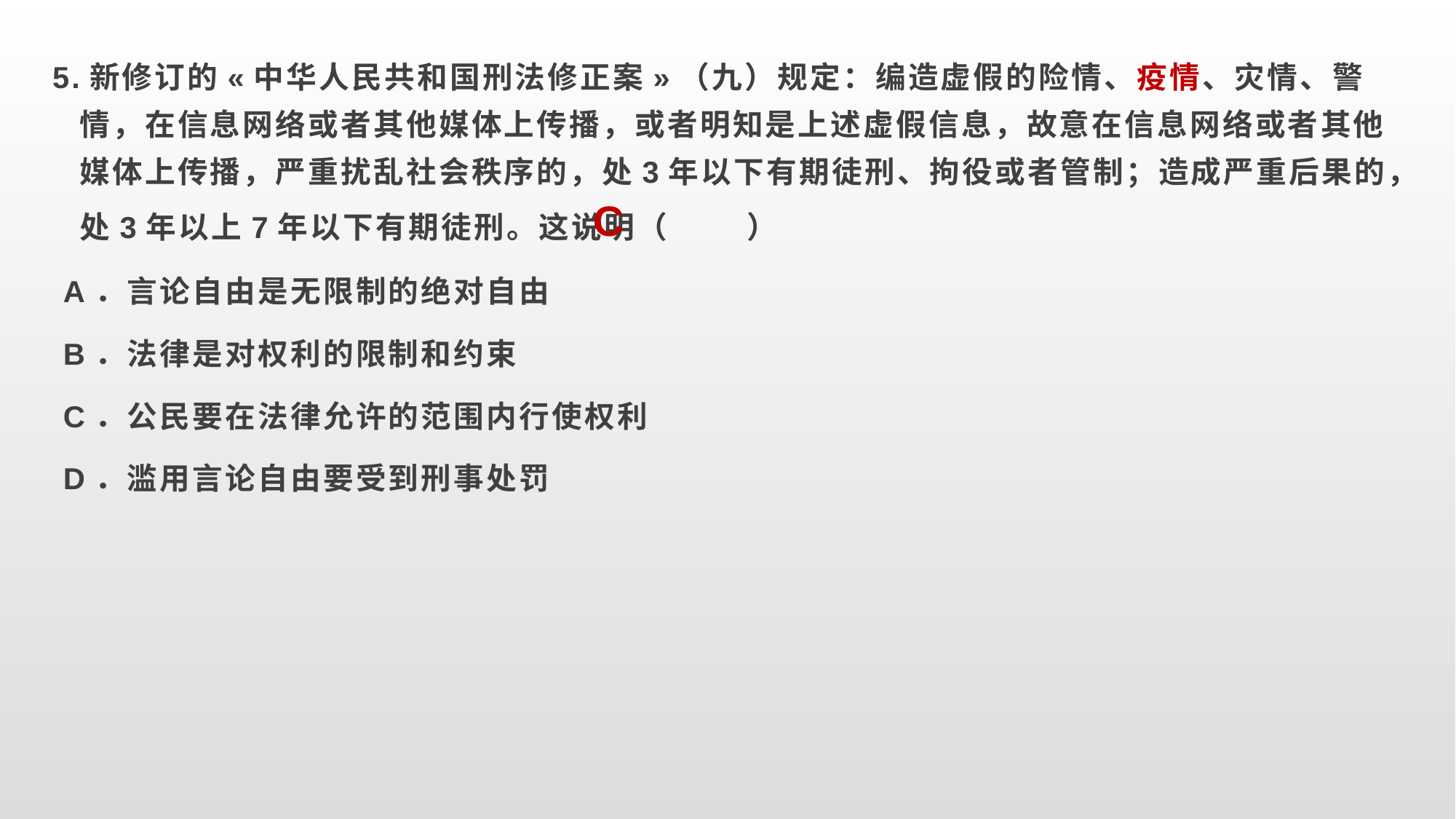

5.新修订的«中华人民共和国刑法修正案»（九）规定：编造虚假的险情、疫情、灾情、警情，在信息网络或者其他媒体上传播，或者明知是上述虚假信息，故意在信息网络或者其他媒体上传播，严重扰乱社会秩序的，处3年以下有期徒刑、拘役或者管制；造成严重后果的，处3年以上7年以下有期徒刑。这说明（　　）
 A．言论自由是无限制的绝对自由
 B．法律是对权利的限制和约束
 C．公民要在法律允许的范围内行使权利
 D．滥用言论自由要受到刑事处罚

C